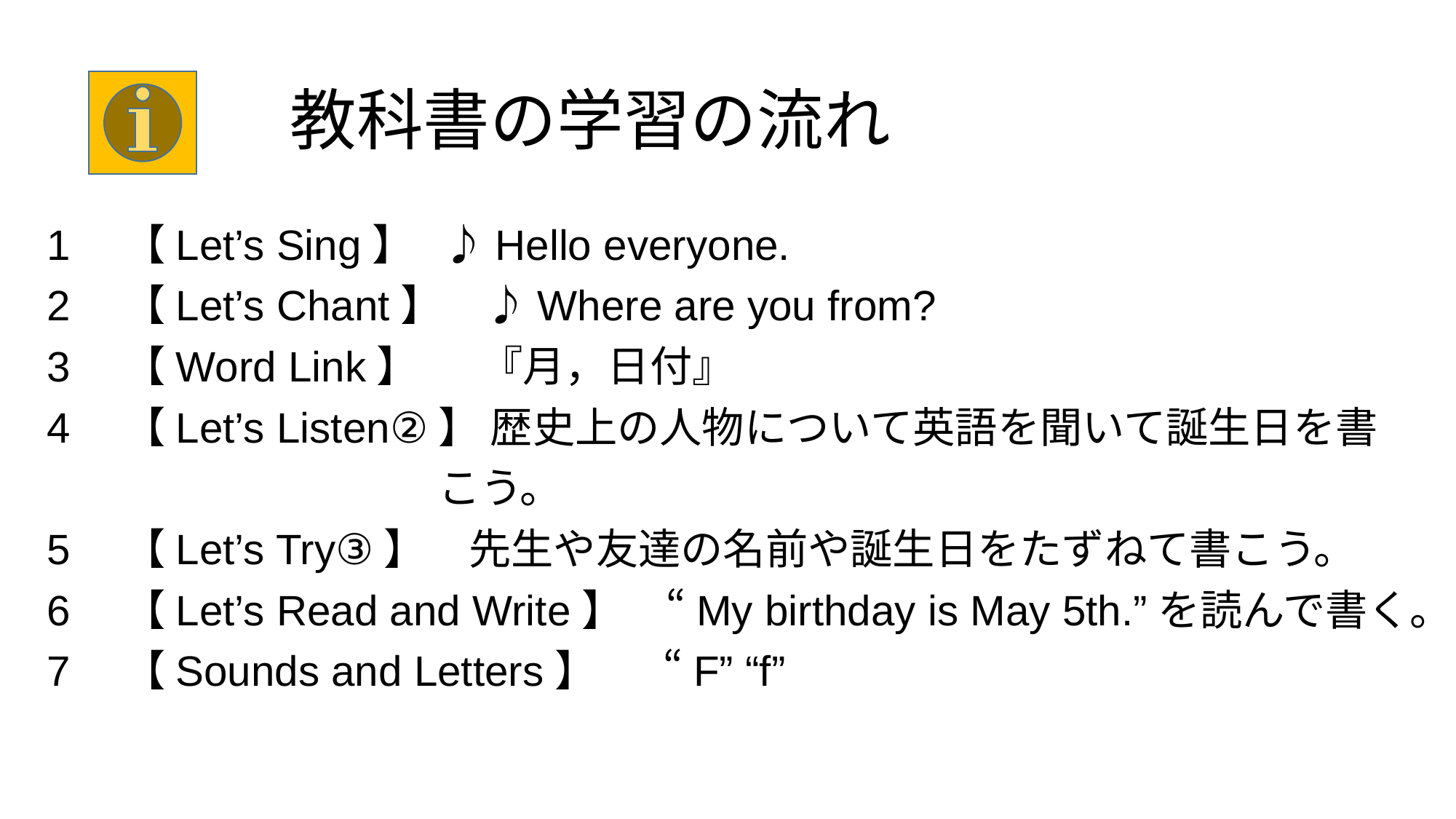

# 教科書の学習の流れ

1　【Let’s Sing】   ♪Hello everyone.
2　【Let’s Chant】　♪Where are you from?
3　【Word Link】  　『月，日付』
4　【Let’s Listen②】 歴史上の人物について英語を聞いて誕生日を書
　　　　　　　　　 こう。
5　【Let’s Try③】　先生や友達の名前や誕生日をたずねて書こう。
6　【Let’s Read and Write】　“My birthday is May 5th.”を読んで書く。
7　【Sounds and Letters】       “F” “f”